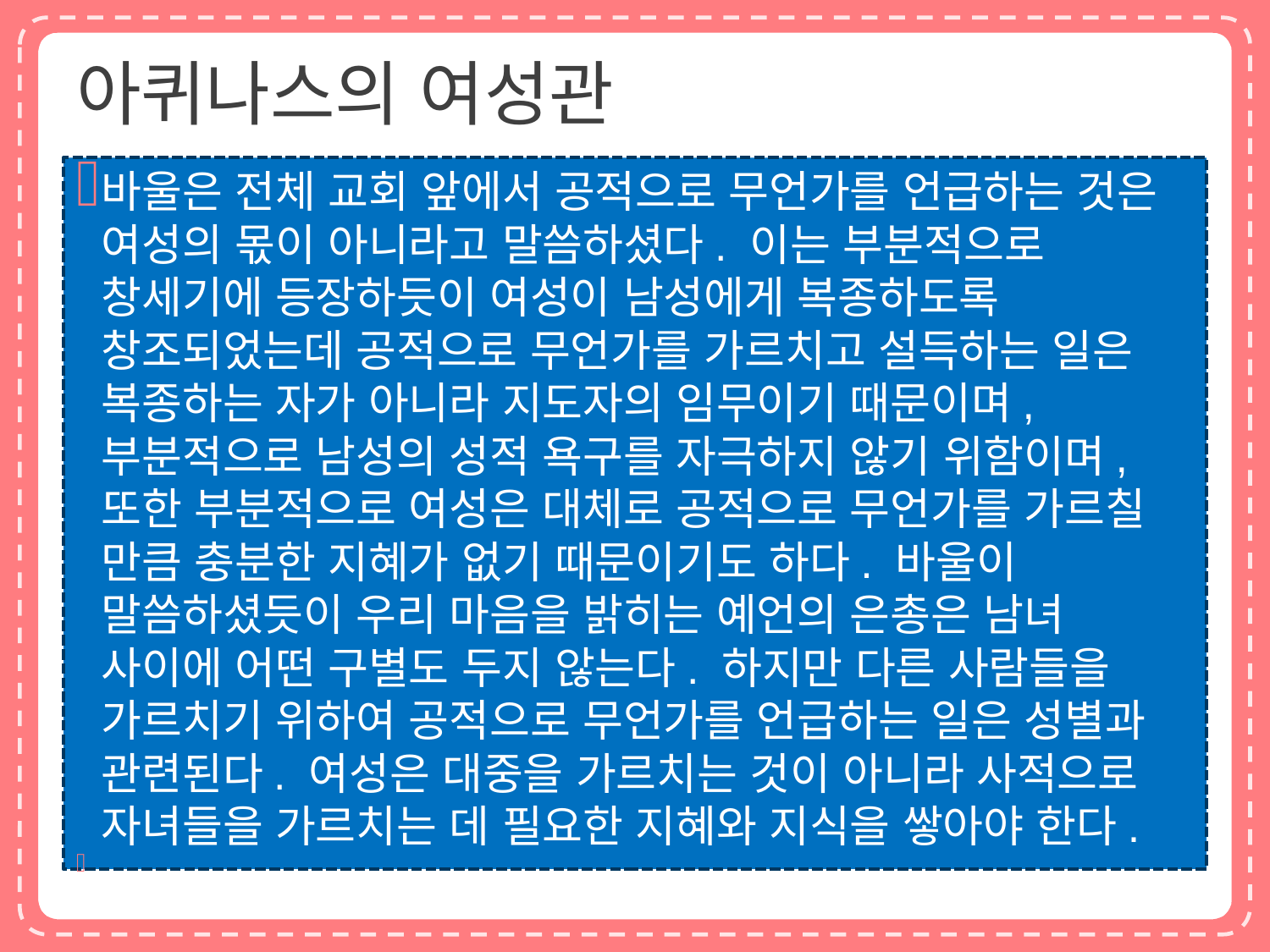

# 아퀴나스의 여성관
바울은 전체 교회 앞에서 공적으로 무언가를 언급하는 것은 여성의 몫이 아니라고 말씀하셨다. 이는 부분적으로 창세기에 등장하듯이 여성이 남성에게 복종하도록 창조되었는데 공적으로 무언가를 가르치고 설득하는 일은 복종하는 자가 아니라 지도자의 임무이기 때문이며, 부분적으로 남성의 성적 욕구를 자극하지 않기 위함이며, 또한 부분적으로 여성은 대체로 공적으로 무언가를 가르칠 만큼 충분한 지혜가 없기 때문이기도 하다. 바울이 말씀하셨듯이 우리 마음을 밝히는 예언의 은총은 남녀 사이에 어떤 구별도 두지 않는다. 하지만 다른 사람들을 가르치기 위하여 공적으로 무언가를 언급하는 일은 성별과 관련된다. 여성은 대중을 가르치는 것이 아니라 사적으로 자녀들을 가르치는 데 필요한 지혜와 지식을 쌓아야 한다.